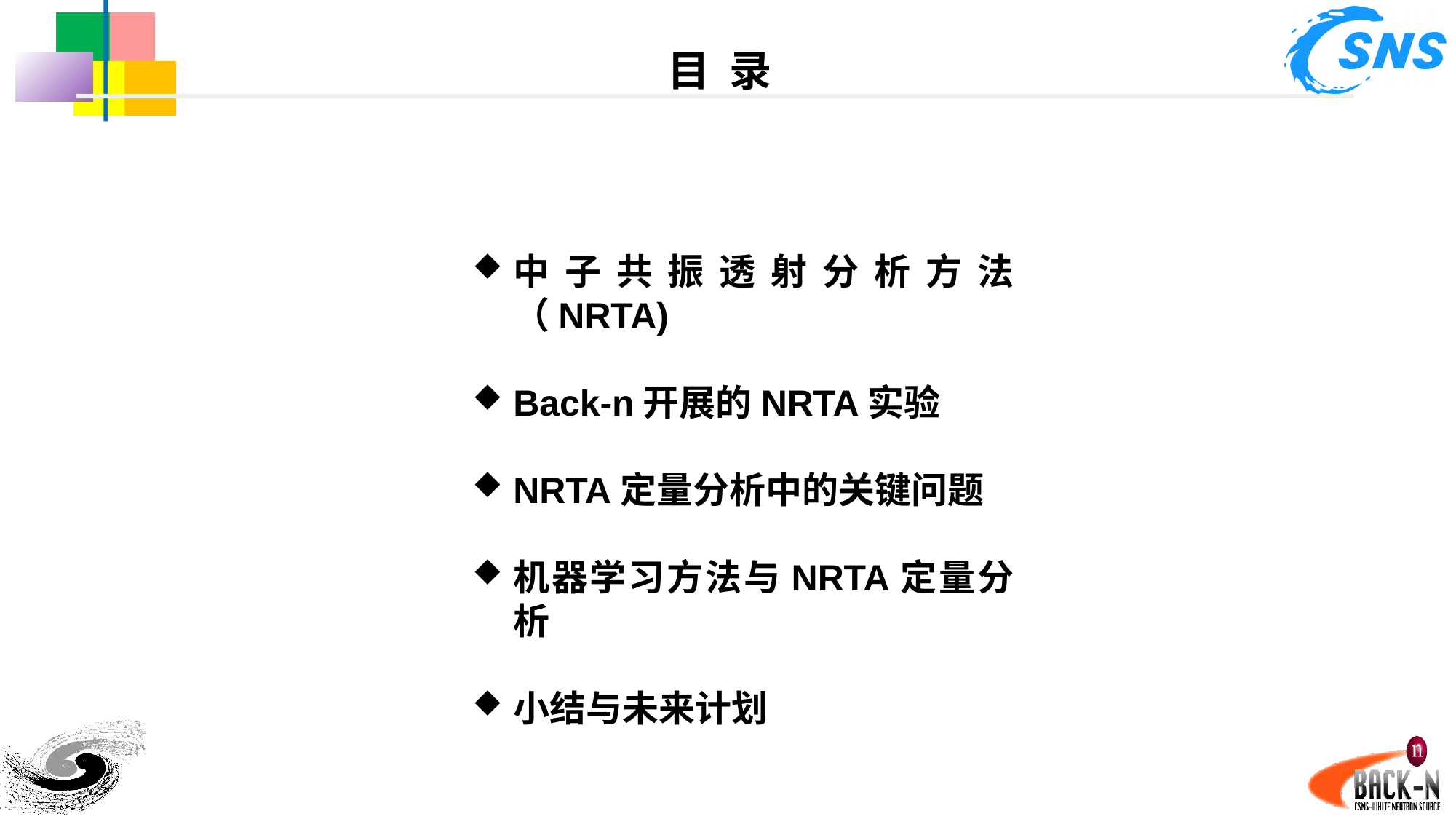

目  录
中子共振透射分析方法（NRTA)

Back-n开展的NRTA实验

NRTA定量分析中的关键问题

机器学习方法与NRTA定量分析

小结与未来计划